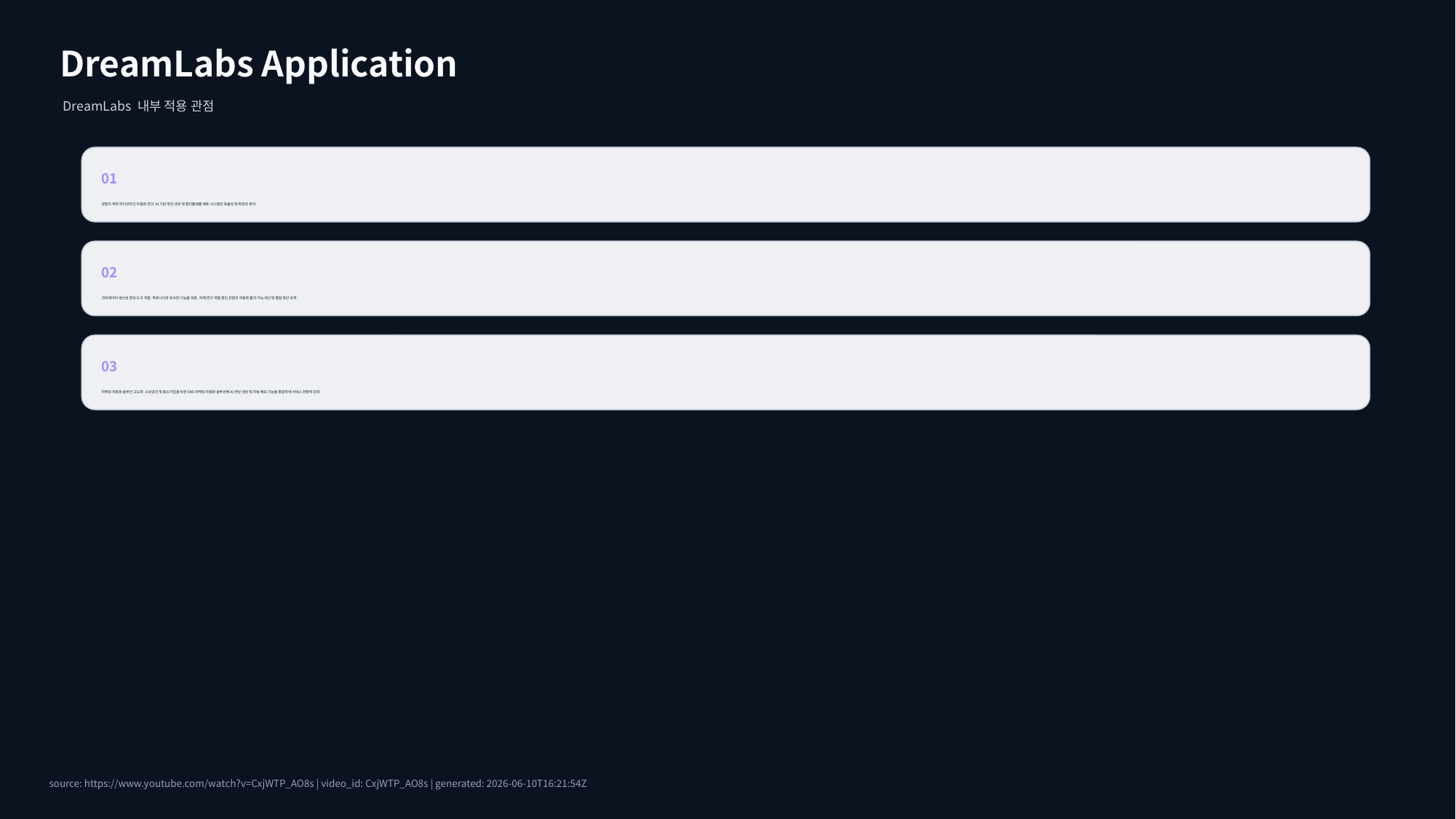

DreamLabs Application
DreamLabs 내부 적용 관점

01
콘텐츠 제작 파이프라인 자동화 연구: AI 기반 영상 생성 및 멀티플랫폼 배포 시스템의 효율성 및 확장성 분석.

02
크리에이터 생산성 향상 도구 개발: 부로나이와 유사한 기능을 갖춘, 자체 연구 개발 중인 콘텐츠 자동화 툴의 기능 개선 및 통합 방안 모색.

03
마케팅 자동화 솔루션 고도화: 소상공인 및 중소기업을 위한 SNS 마케팅 자동화 솔루션에 AI 영상 생성 및 자동 배포 기능을 통합하여 서비스 경쟁력 강화.
source: https://www.youtube.com/watch?v=CxjWTP_AO8s | video_id: CxjWTP_AO8s | generated: 2026-06-10T16:21:54Z